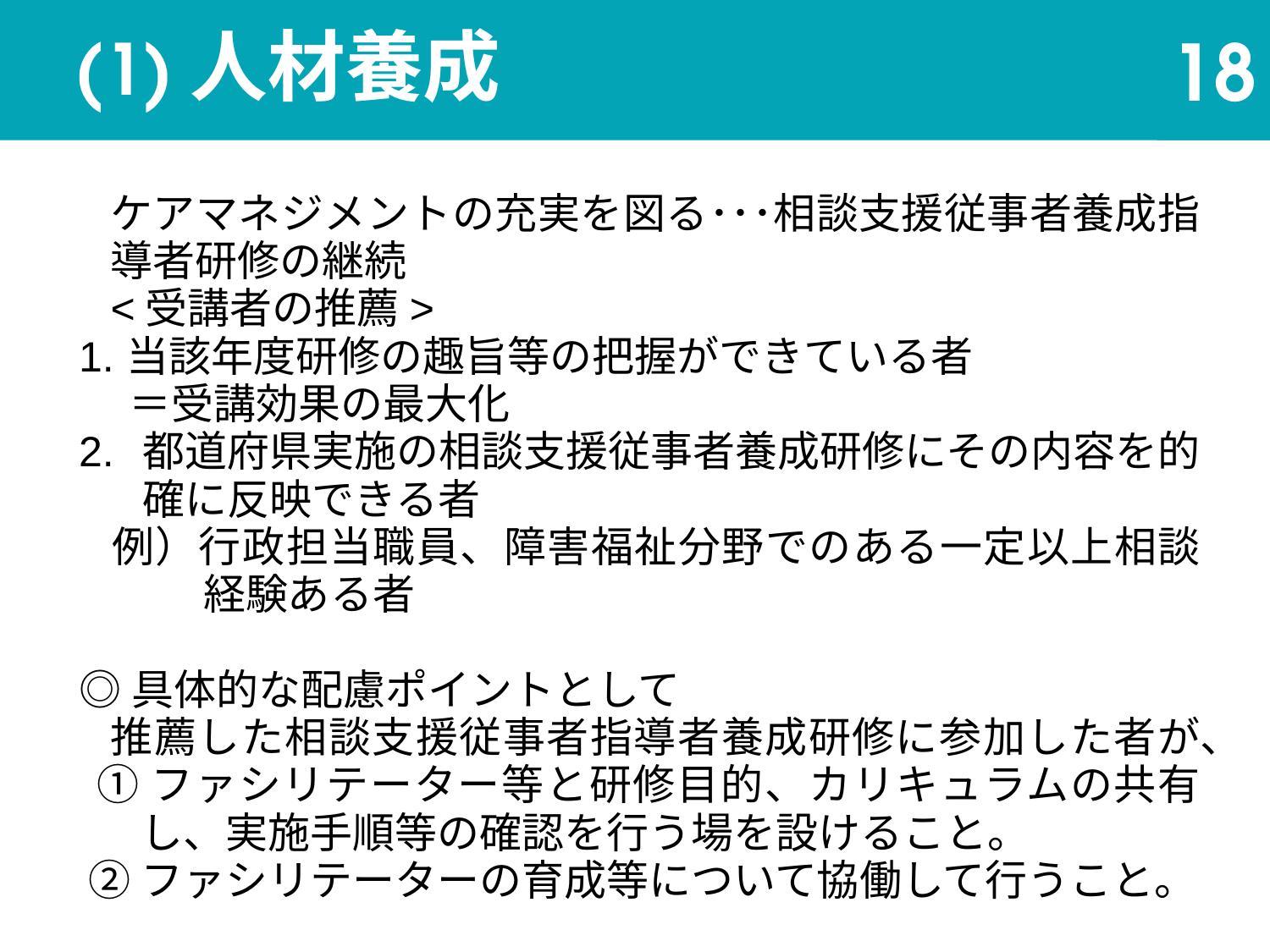

18
# (1)人材養成
ケアマネジメントの充実を図る･･･相談支援従事者養成指導者研修の継続
<受講者の推薦>
当該年度研修の趣旨等の把握ができている者
＝受講効果の最大化
都道府県実施の相談支援従事者養成研修にその内容を的確に反映できる者
例）行政担当職員、障害福祉分野でのある一定以上相談経験ある者

◎具体的な配慮ポイントとして
推薦した相談支援従事者指導者養成研修に参加した者が、
①ファシリテーター等と研修目的、カリキュラムの共有し、実施手順等の確認を行う場を設けること。
 ②ファシリテーターの育成等について協働して行うこと。